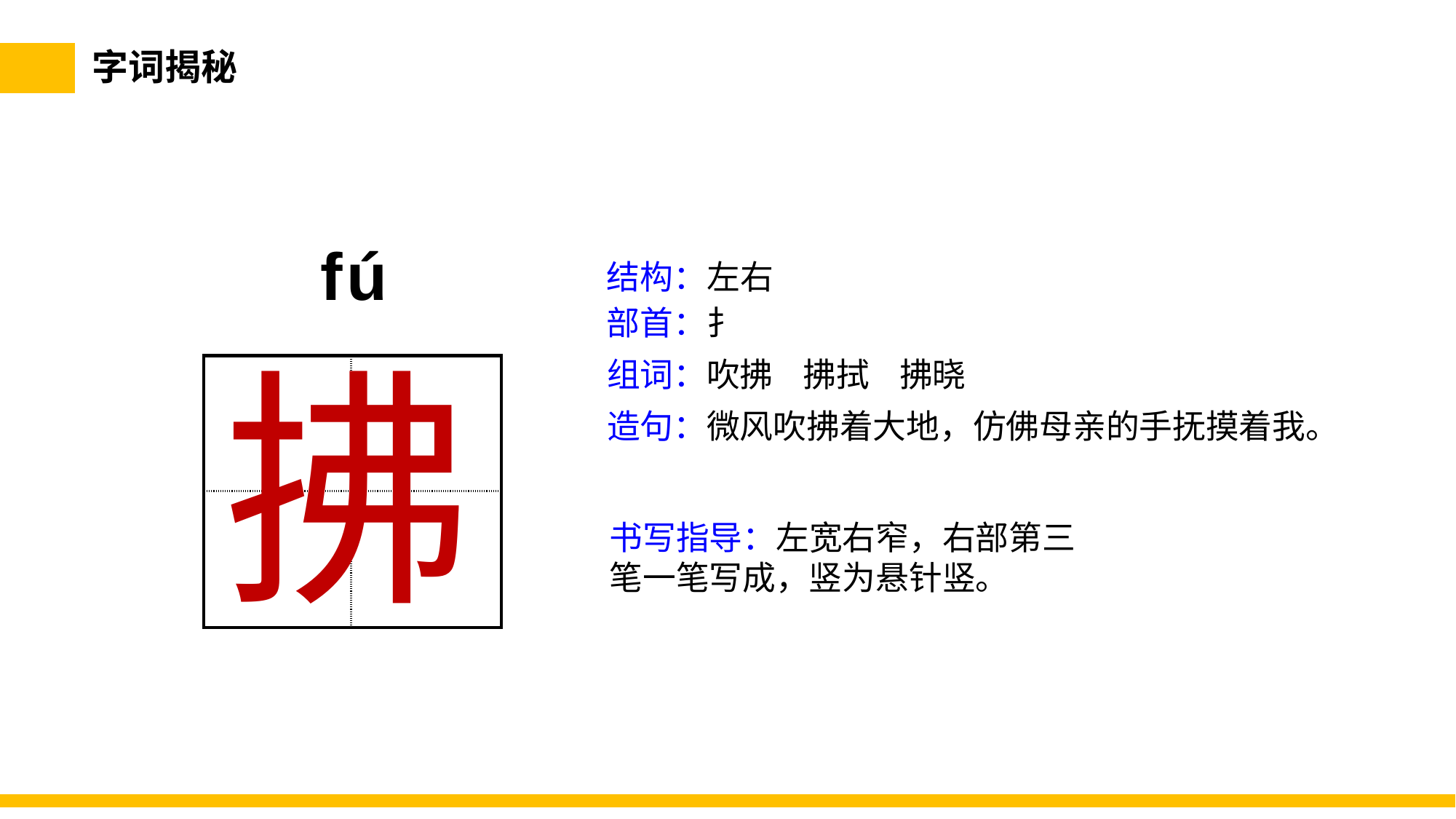

字词揭秘
fú
结构：左右
部首：扌
拂
组词：吹拂    拂拭    拂晓
|  |  |
| --- | --- |
|  |  |
造句：微风吹拂着大地，仿佛母亲的手抚摸着我。

书写指导：左宽右窄，右部第三笔一笔写成，竖为悬针竖。